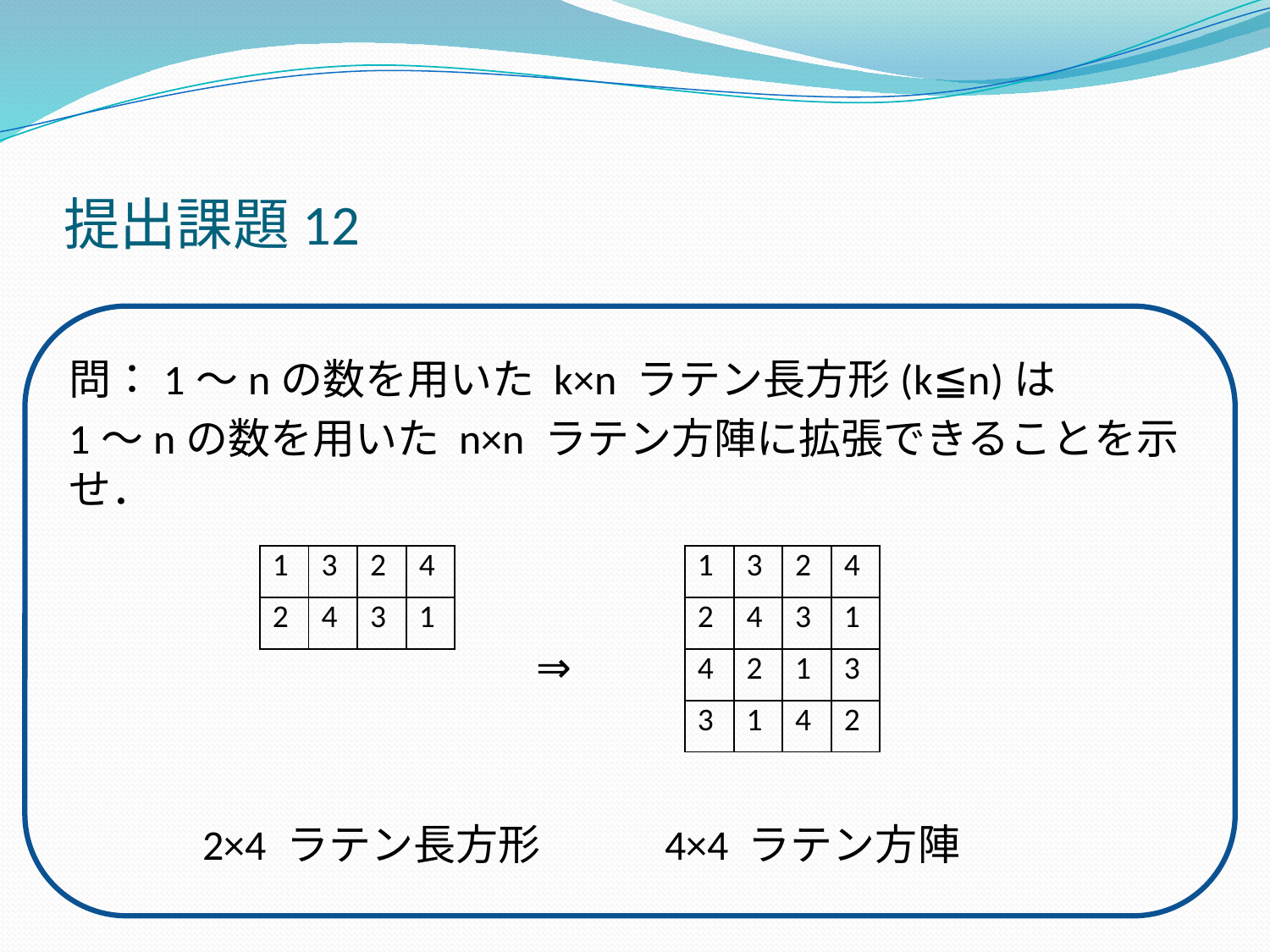

# 提出課題12

問：1～nの数を用いた k×n ラテン長方形(k≦n)は
1～nの数を用いた n×n ラテン方陣に拡張できることを示せ．

                                                 ⇒

              2×4 ラテン長方形            4×4 ラテン方陣

| 1 | 3 | 2 | 4 |
| --- | --- | --- | --- |
| 2 | 4 | 3 | 1 |
| 1 | 3 | 2 | 4 |
| --- | --- | --- | --- |
| 2 | 4 | 3 | 1 |
| 4 | 2 | 1 | 3 |
| 3 | 1 | 4 | 2 |